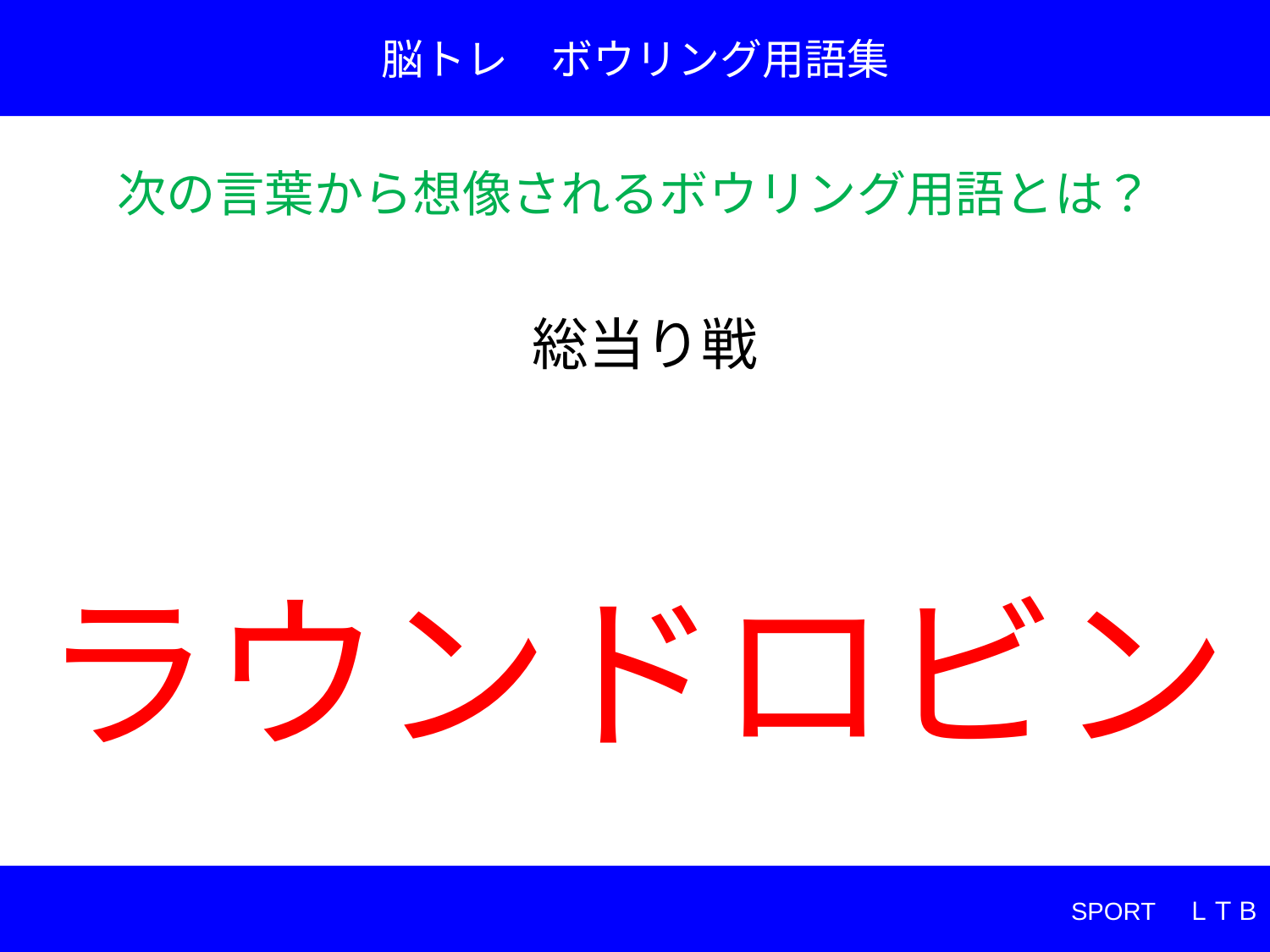

脳トレ　ボウリング用語集
次の言葉から想像されるボウリング用語とは？
総当り戦
# ラウンドロビン
SPORT　ＬＴＢ